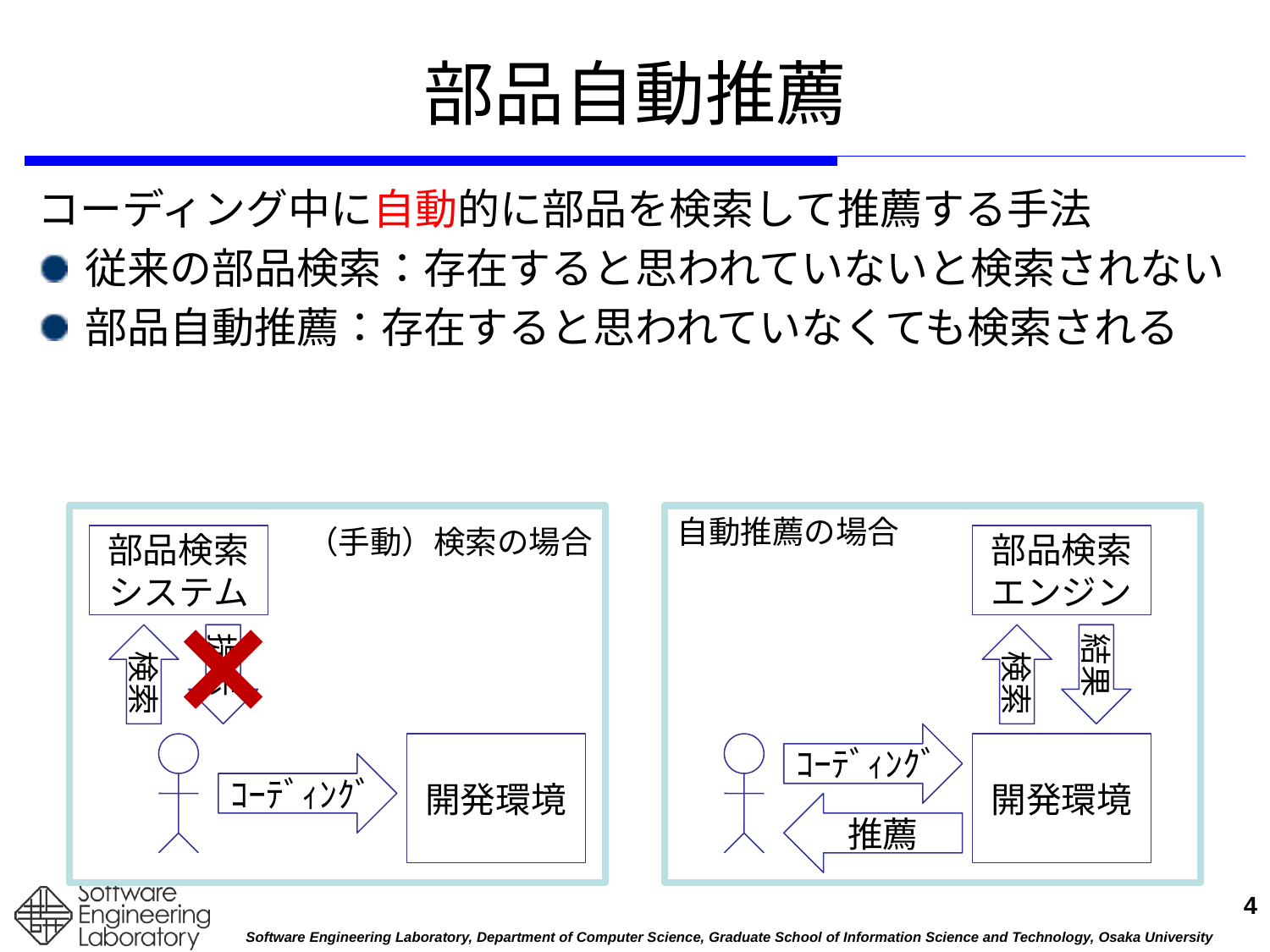

# 部品自動推薦
コーディング中に自動的に部品を検索して推薦する手法
従来の部品検索：存在すると思われていないと検索されない
部品自動推薦：存在すると思われていなくても検索される

自動推薦の場合
（手動）検索の場合
部品検索システム
部品検索エンジン

検索
提示
検索
結果
ｺｰﾃﾞｨﾝｸﾞ

開発環境

開発環境
ｺｰﾃﾞｨﾝｸﾞ
推薦